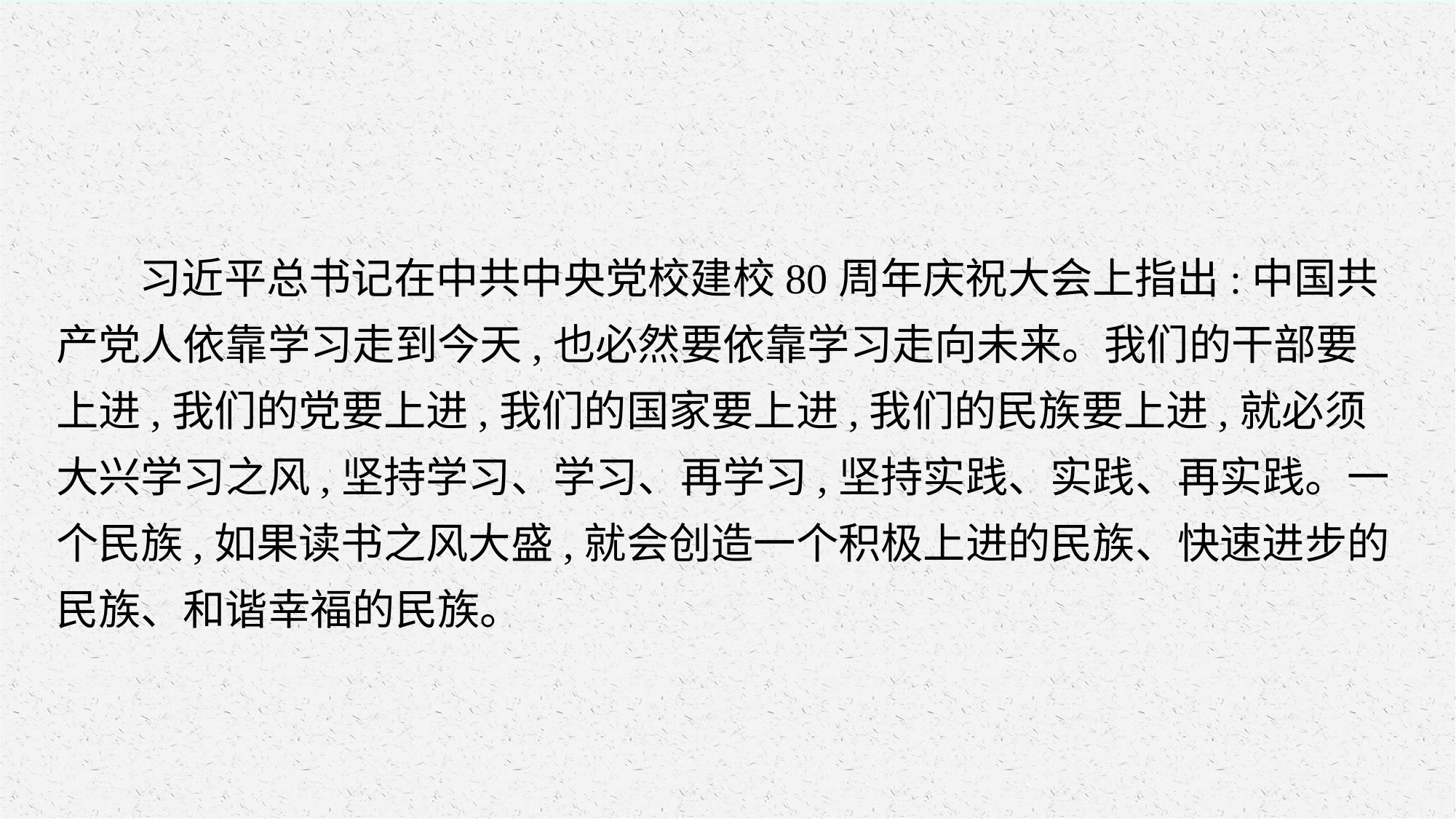

习近平总书记在中共中央党校建校80周年庆祝大会上指出:中国共产党人依靠学习走到今天,也必然要依靠学习走向未来。我们的干部要上进,我们的党要上进,我们的国家要上进,我们的民族要上进,就必须大兴学习之风,坚持学习、学习、再学习,坚持实践、实践、再实践。一个民族,如果读书之风大盛,就会创造一个积极上进的民族、快速进步的民族、和谐幸福的民族。